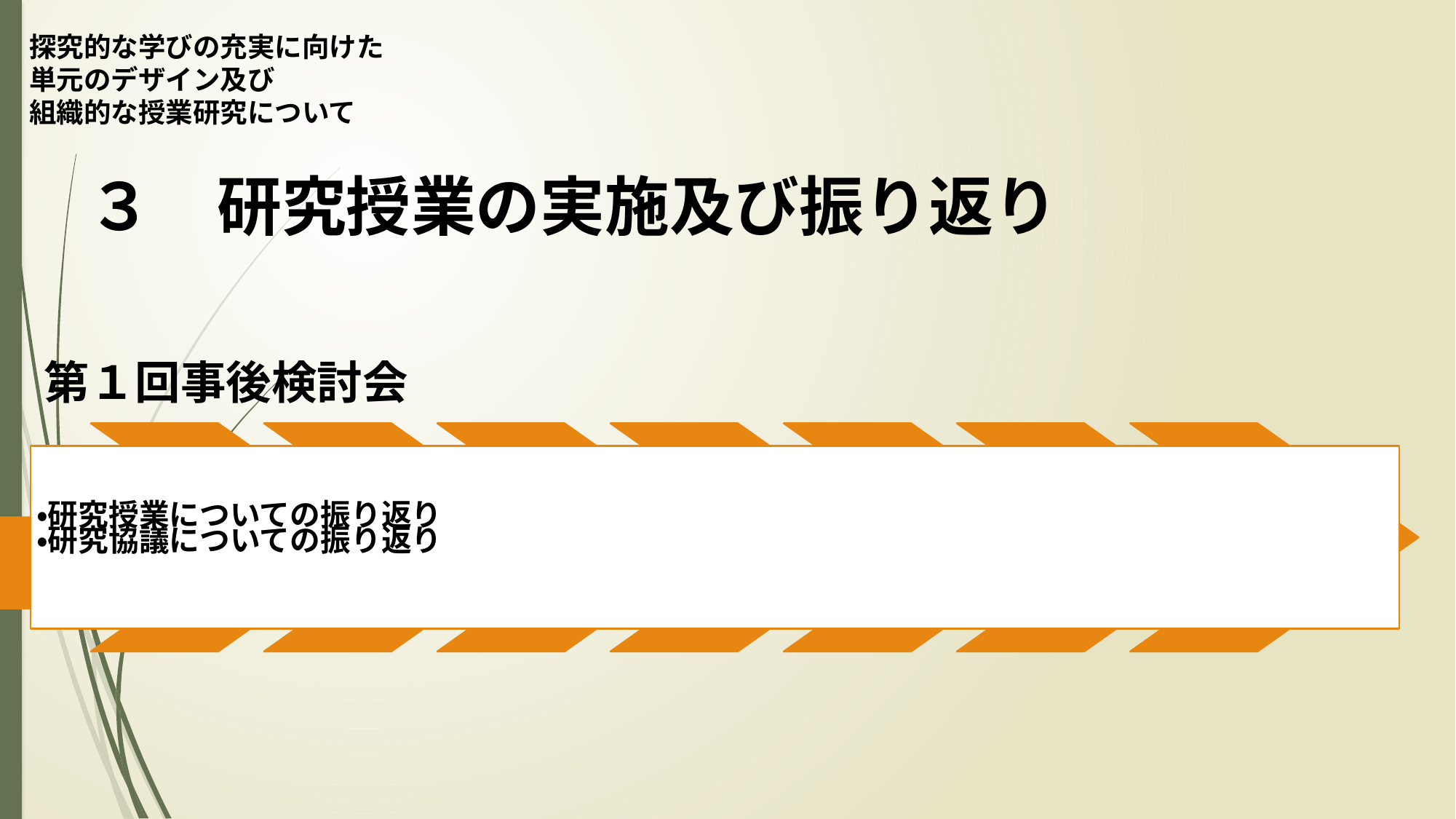

探究的な学びの充実に向けた
単元のデザイン及び
組織的な授業研究について
３　研究授業の実施及び振り返り
第１回事後検討会
・研究授業についての振り返り
・研究協議についての振り返り